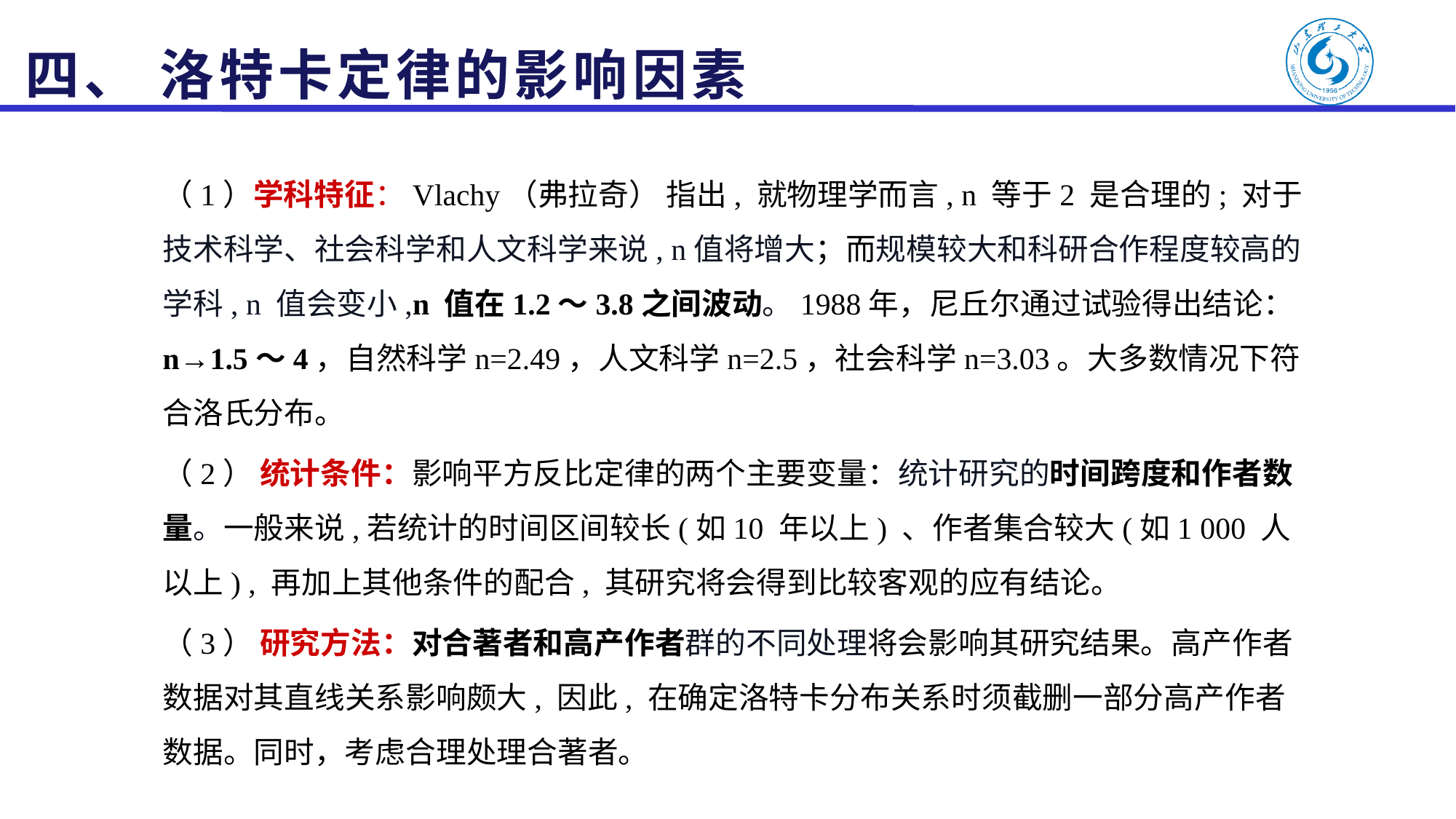

# 四、 洛特卡定律的影响因素
（1）学科特征：Vlachy（弗拉奇） 指出, 就物理学而言, n 等于2 是合理的; 对于技术科学、社会科学和人文科学来说, n值将增大；而规模较大和科研合作程度较高的学科, n 值会变小,n 值在1.2～3.8之间波动。1988年，尼丘尔通过试验得出结论：n→1.5～4，自然科学n=2.49，人文科学n=2.5，社会科学n=3.03。大多数情况下符合洛氏分布。
（2） 统计条件：影响平方反比定律的两个主要变量：统计研究的时间跨度和作者数量。一般来说,若统计的时间区间较长(如10 年以上) 、作者集合较大(如1 000 人以上) , 再加上其他条件的配合, 其研究将会得到比较客观的应有结论。
（3） 研究方法：对合著者和高产作者群的不同处理将会影响其研究结果。高产作者数据对其直线关系影响颇大, 因此, 在确定洛特卡分布关系时须截删一部分高产作者数据。同时，考虑合理处理合著者。